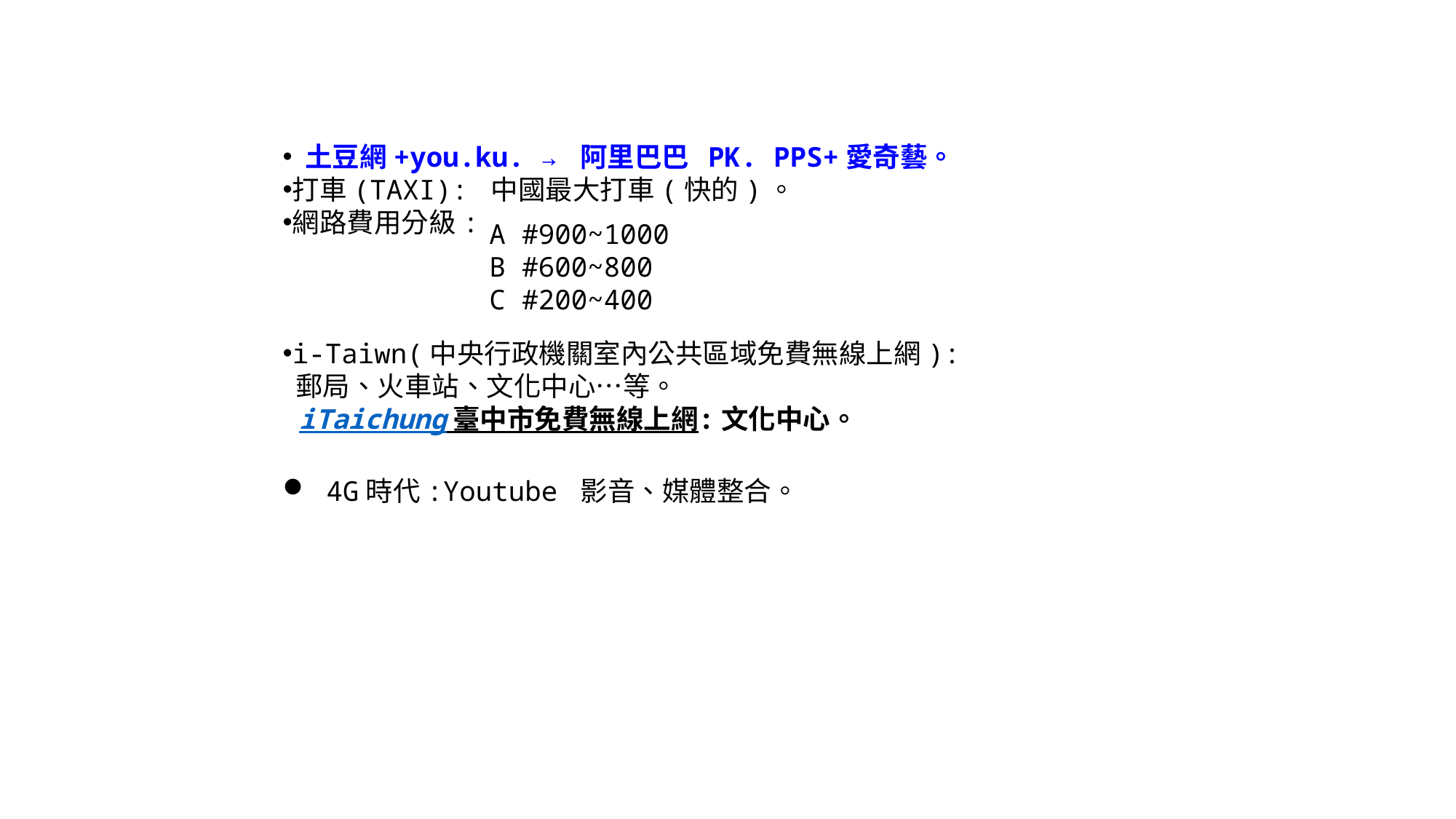

土豆網+you.ku. → 阿里巴巴  PK. PPS+愛奇藝。
打車(TAXI): 中國最大打車(快的)。
網路費用分級:

i-Taiwn(中央行政機關室內公共區域免費無線上網):
 郵局、火車站、文化中心…等。
 iTaichung 臺中市免費無線上網:文化中心。

 4G時代:Youtube 影音、媒體整合。

A #900~1000
B #600~800
C #200~400